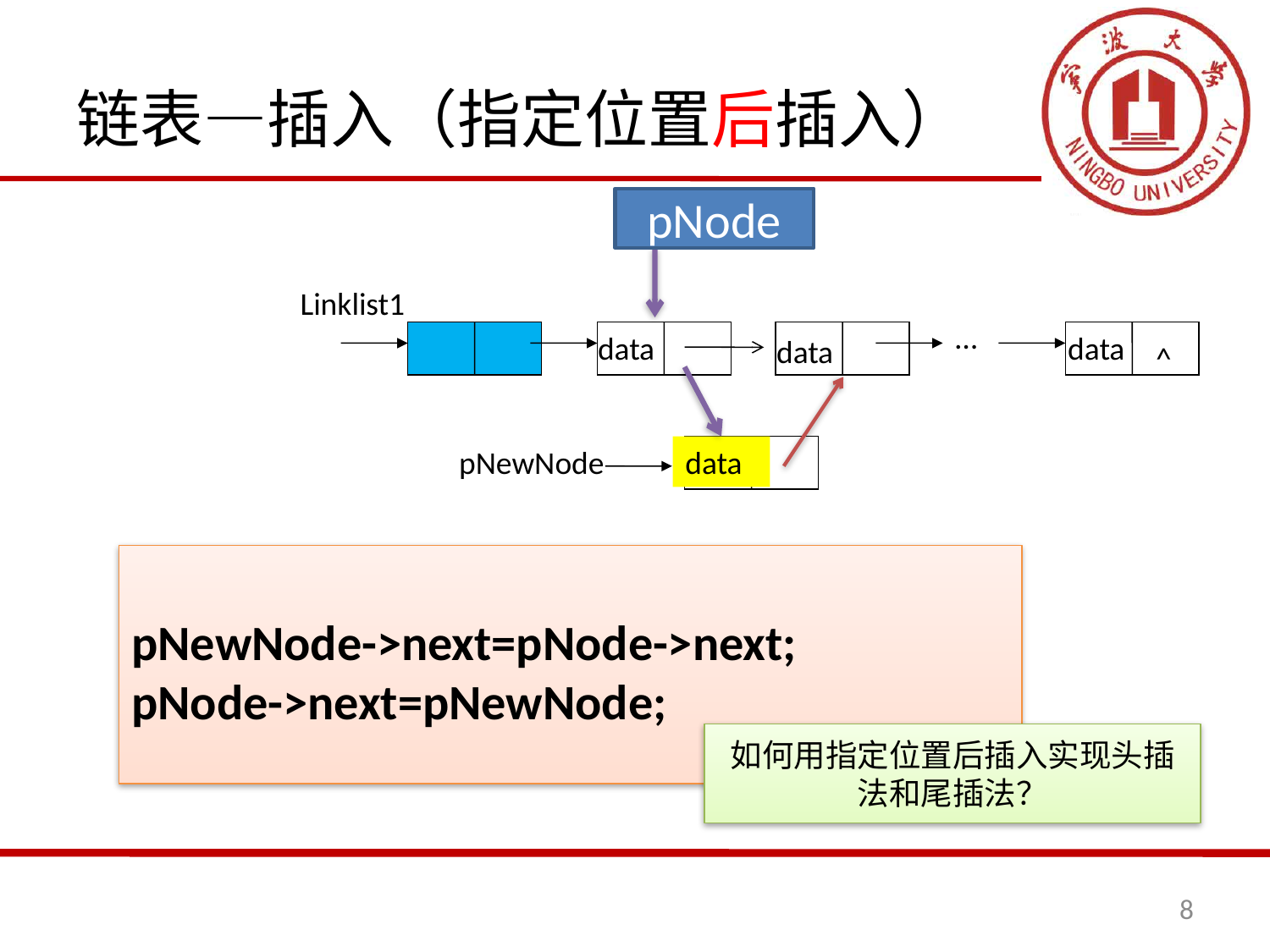

# 链表—插入（指定位置后插入）
pNode

Linklist1
…

data

data
data

^

pNewNode
data

pNewNode->next=pNode->next;
pNode->next=pNewNode;
如何用指定位置后插入实现头插法和尾插法？
8